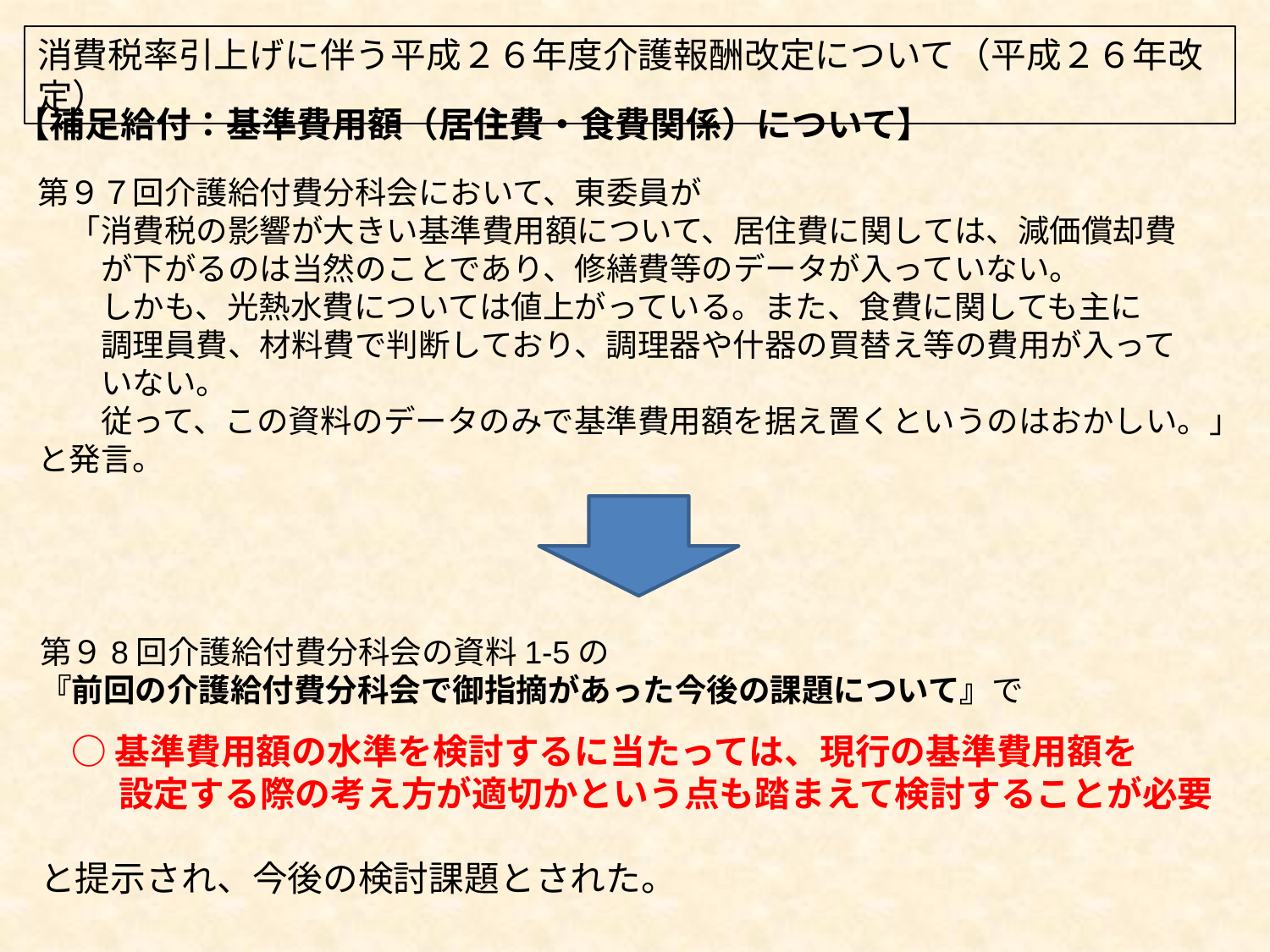

消費税率引上げに伴う平成２６年度介護報酬改定について（平成２６年改定）
【補足給付：基準費用額（居住費・食費関係）について】
第９７回介護給付費分科会において、東委員が
　「消費税の影響が大きい基準費用額について、居住費に関しては、減価償却費
　　が下がるのは当然のことであり、修繕費等のデータが入っていない。
　　しかも、光熱水費については値上がっている。また、食費に関しても主に
　　調理員費、材料費で判断しており、調理器や什器の買替え等の費用が入って
　　いない。
　　従って、この資料のデータのみで基準費用額を据え置くというのはおかしい。」と発言。

第９8回介護給付費分科会の資料1-5の
『前回の介護給付費分科会で御指摘があった今後の課題について』で

　○ 基準費用額の水準を検討するに当たっては、現行の基準費用額を
　　 設定する際の考え方が適切かという点も踏まえて検討することが必要

と提示され、今後の検討課題とされた。